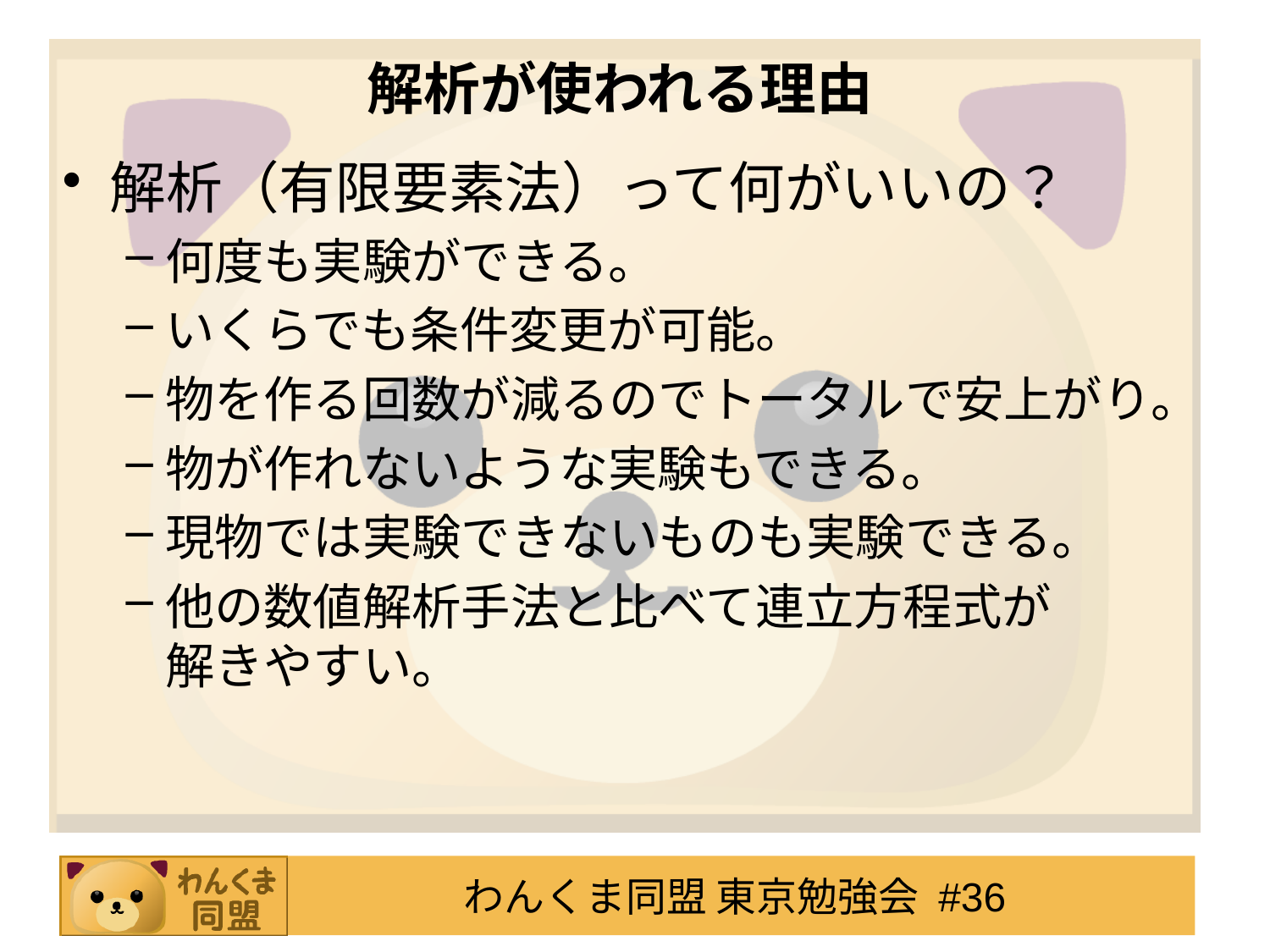

# 解析が使われる理由
解析（有限要素法）って何がいいの？
何度も実験ができる。
いくらでも条件変更が可能。
物を作る回数が減るのでトータルで安上がり。
物が作れないような実験もできる。
現物では実験できないものも実験できる。
他の数値解析手法と比べて連立方程式が
解きやすい。